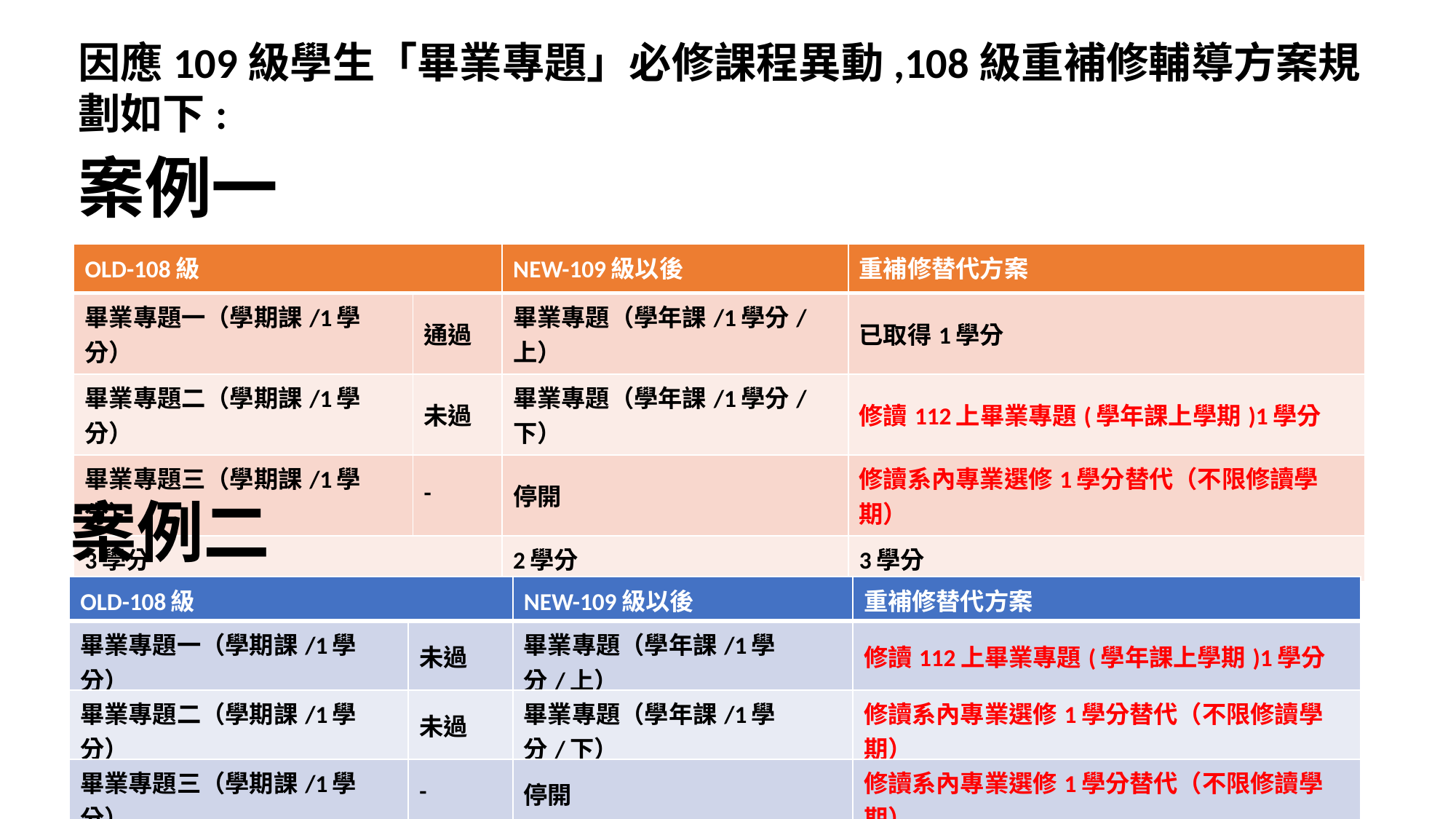

因應109級學生「畢業專題」必修課程異動,108級重補修輔導方案規劃如下:
案例一
| OLD-108級 |  | NEW-109級以後 | 重補修替代方案 |
| --- | --- | --- | --- |
| 畢業專題一（學期課/1學分） | 通過 | 畢業專題（學年課/1學分/上） | 已取得1學分 |
| 畢業專題二（學期課/1學分） | 未過 | 畢業專題（學年課/1學分/下） | 修讀112上畢業專題(學年課上學期)1學分 |
| 畢業專題三（學期課/1學分） | - | 停開 | 修讀系內專業選修1學分替代（不限修讀學期） |
| 3學分 |  | 2學分 | 3學分 |
案例二
| OLD-108級 |  | NEW-109級以後 | 重補修替代方案 |
| --- | --- | --- | --- |
| 畢業專題一（學期課/1學分） | 未過 | 畢業專題（學年課/1學分/上） | 修讀112上畢業專題(學年課上學期)1學分 |
| 畢業專題二（學期課/1學分） | 未過 | 畢業專題（學年課/1學分/下） | 修讀系內專業選修1學分替代（不限修讀學期） |
| 畢業專題三（學期課/1學分） | - | 停開 | 修讀系內專業選修1學分替代（不限修讀學期） |
| 3學分 |  | 2學分 | 3學分 |